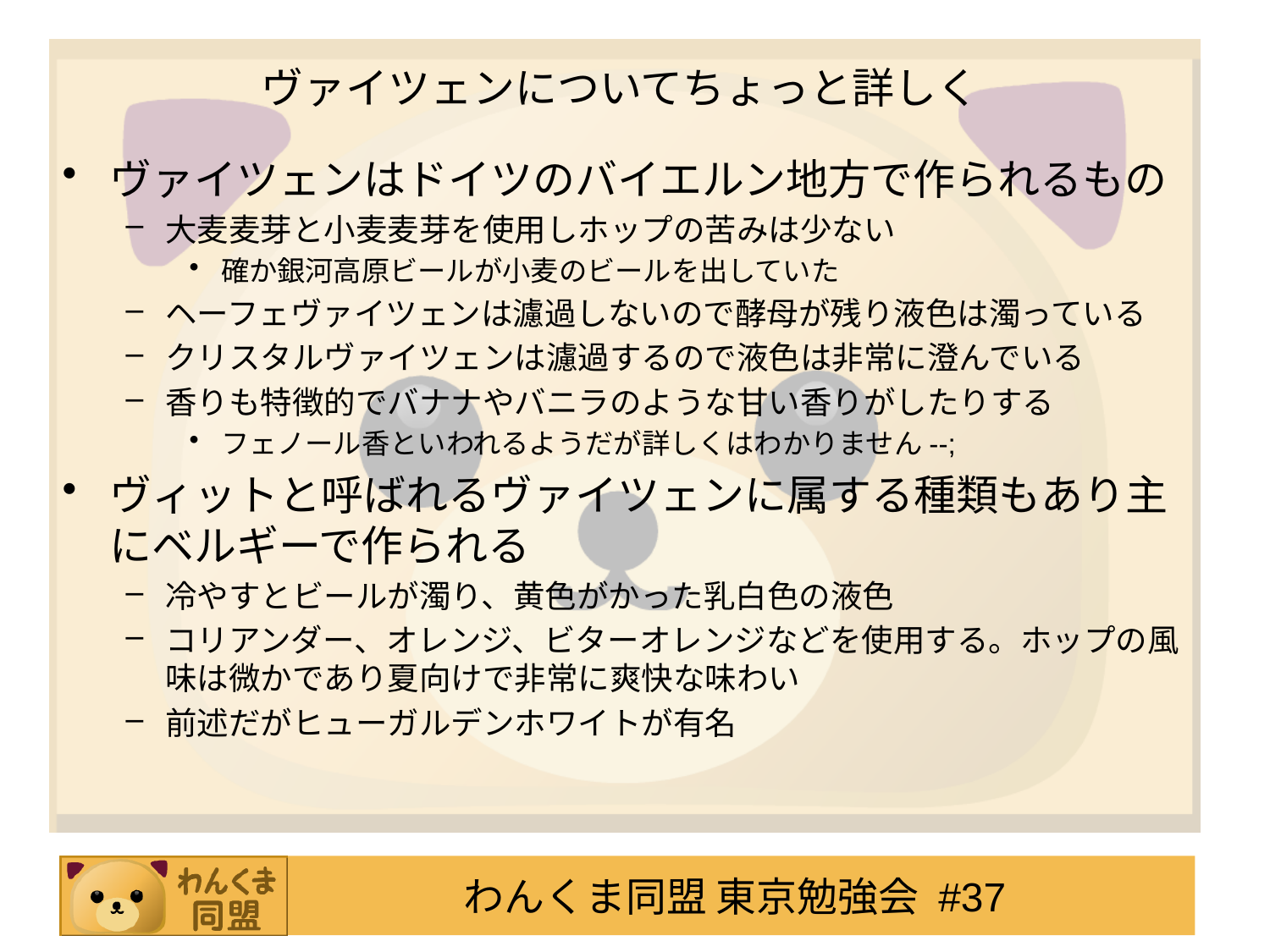

# ヴァイツェンについてちょっと詳しく
ヴァイツェンはドイツのバイエルン地方で作られるもの
大麦麦芽と小麦麦芽を使用しホップの苦みは少ない
確か銀河高原ビールが小麦のビールを出していた
ヘーフェヴァイツェンは濾過しないので酵母が残り液色は濁っている
クリスタルヴァイツェンは濾過するので液色は非常に澄んでいる
香りも特徴的でバナナやバニラのような甘い香りがしたりする
フェノール香といわれるようだが詳しくはわかりません--;
ヴィットと呼ばれるヴァイツェンに属する種類もあり主にベルギーで作られる
冷やすとビールが濁り、黄色がかった乳白色の液色
コリアンダー、オレンジ、ビターオレンジなどを使用する。ホップの風味は微かであり夏向けで非常に爽快な味わい
前述だがヒューガルデンホワイトが有名